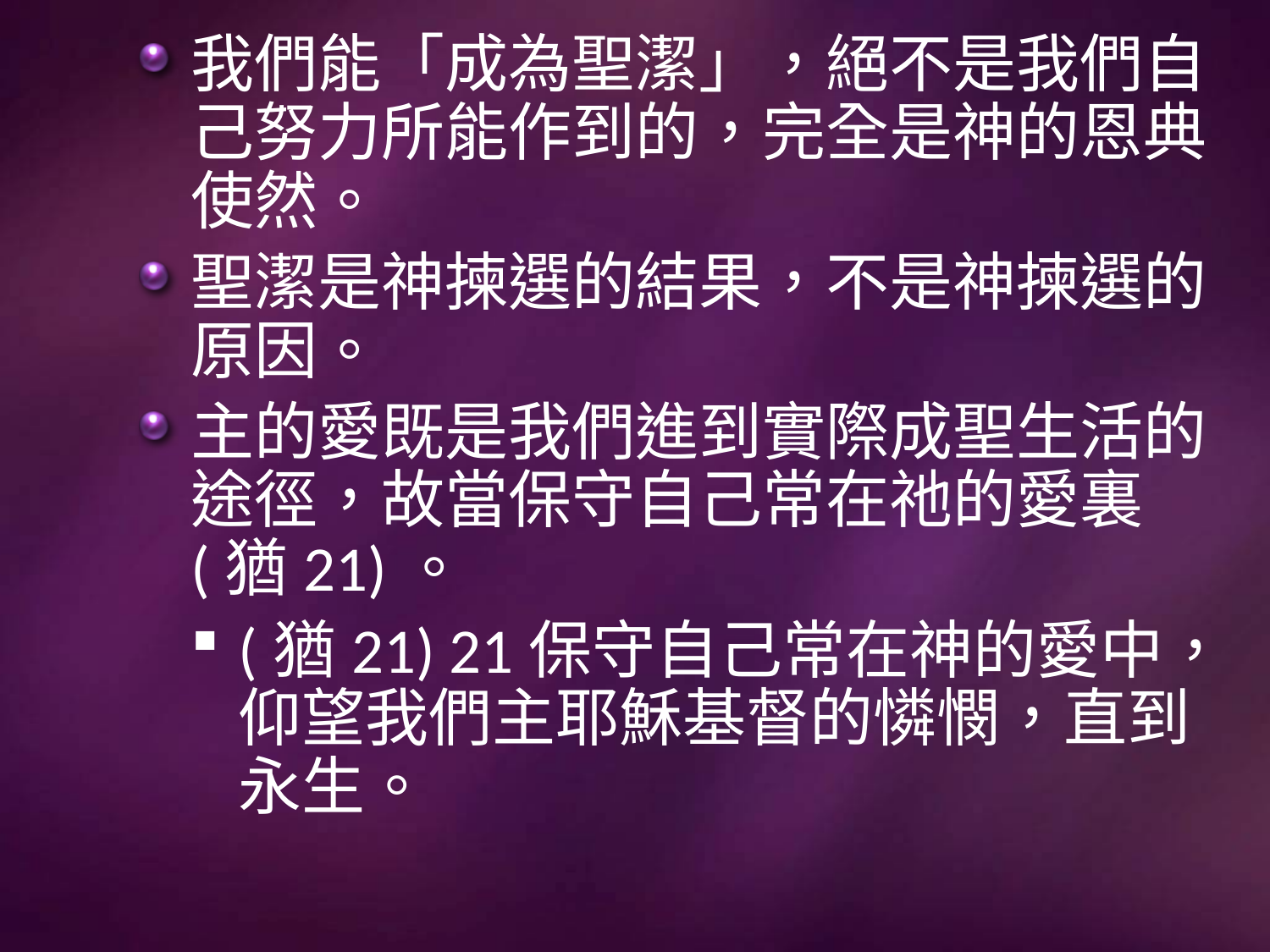

我們能「成為聖潔」，絕不是我們自己努力所能作到的，完全是神的恩典使然。
聖潔是神揀選的結果，不是神揀選的原因。
主的愛既是我們進到實際成聖生活的途徑，故當保守自己常在祂的愛裏(猶21)。
(猶21) 21保守自己常在神的愛中，仰望我們主耶穌基督的憐憫，直到永生。